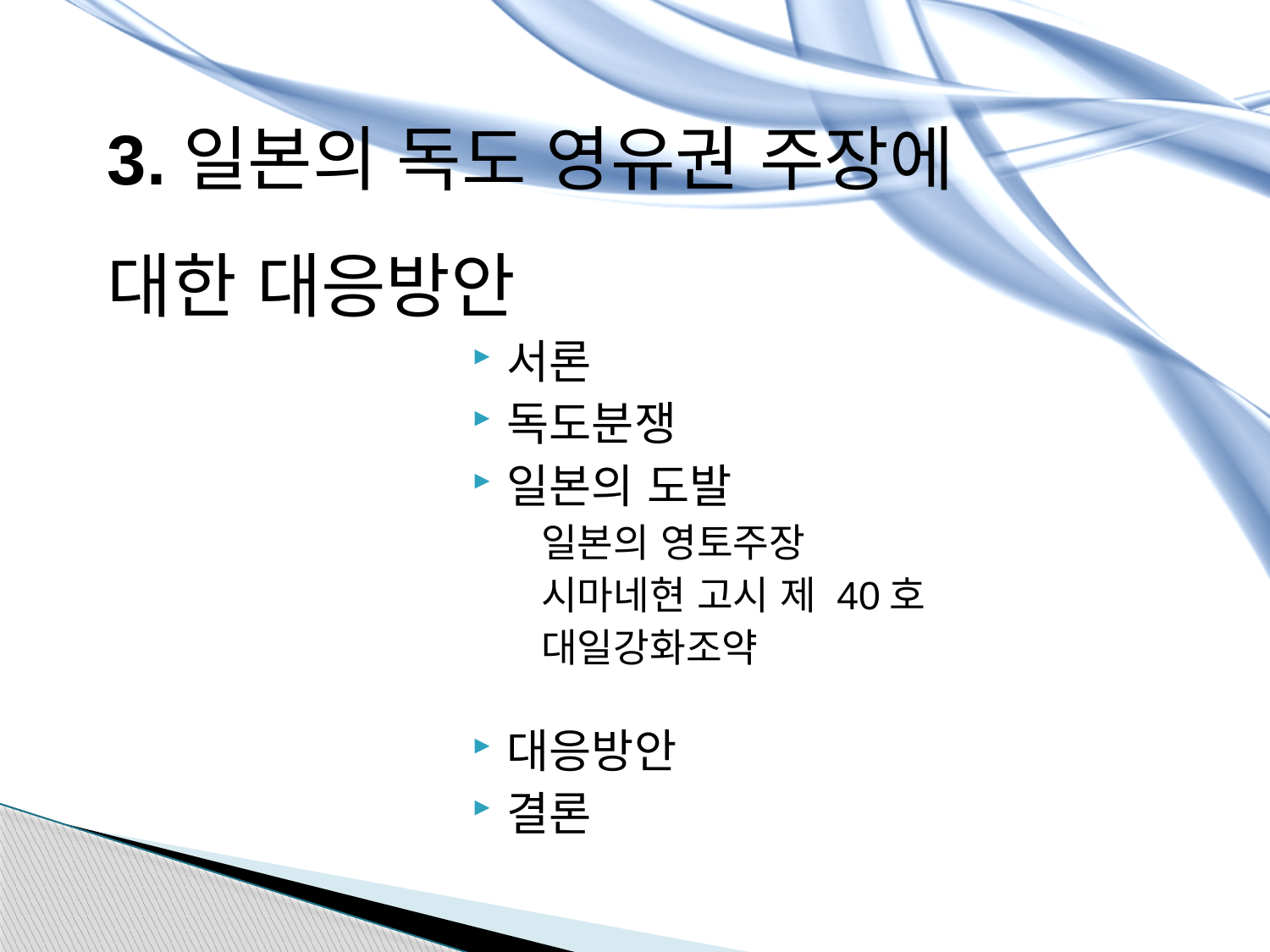

3.일본의 독도 영유권 주장에 대한 대응방안

서론
독도분쟁
일본의 도발
	일본의 영토주장
	시마네현 고시 제 40호
	대일강화조약

대응방안
결론